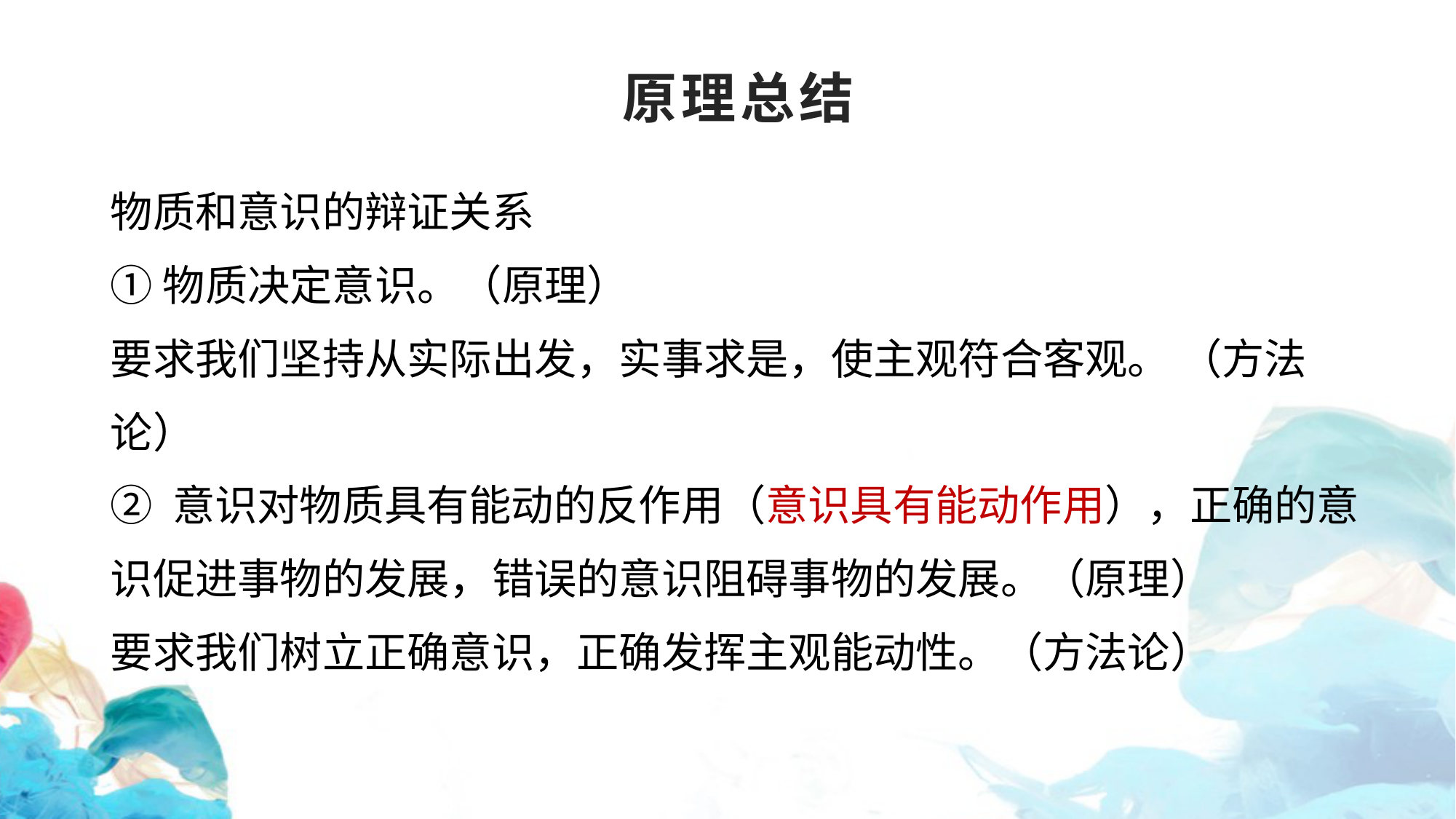

# 原理总结
物质和意识的辩证关系
①物质决定意识。（原理）
要求我们坚持从实际出发，实事求是，使主观符合客观。 （方法论）
② 意识对物质具有能动的反作用（意识具有能动作用），正确的意识促进事物的发展，错误的意识阻碍事物的发展。（原理）
要求我们树立正确意识，正确发挥主观能动性。（方法论）